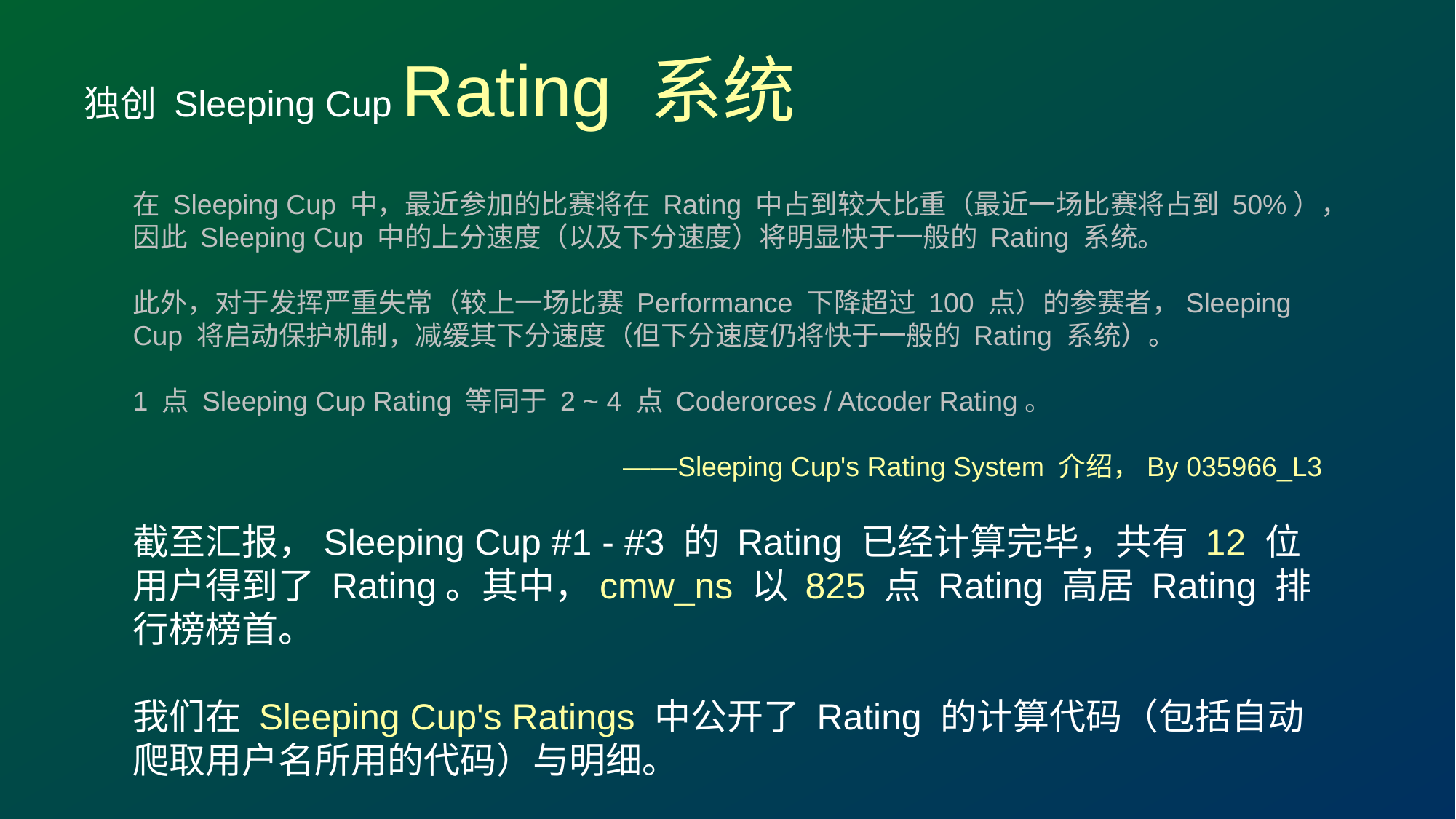

独创 Sleeping Cup Rating 系统
在 Sleeping Cup 中，最近参加的比赛将在 Rating 中占到较大比重（最近一场比赛将占到 50%），因此 Sleeping Cup 中的上分速度（以及下分速度）将明显快于一般的 Rating 系统。

此外，对于发挥严重失常（较上一场比赛 Performance 下降超过 100 点）的参赛者，Sleeping Cup 将启动保护机制，减缓其下分速度（但下分速度仍将快于一般的 Rating 系统）。

1 点 Sleeping Cup Rating 等同于 2 ~ 4 点 Coderorces / Atcoder Rating。

——Sleeping Cup's Rating System 介绍，By 035966_L3

截至汇报，Sleeping Cup #1 - #3 的 Rating 已经计算完毕，共有 12 位用户得到了 Rating。其中，cmw_ns 以 825 点 Rating 高居 Rating 排行榜榜首。

我们在 Sleeping Cup's Ratings 中公开了 Rating 的计算代码（包括自动爬取用户名所用的代码）与明细。